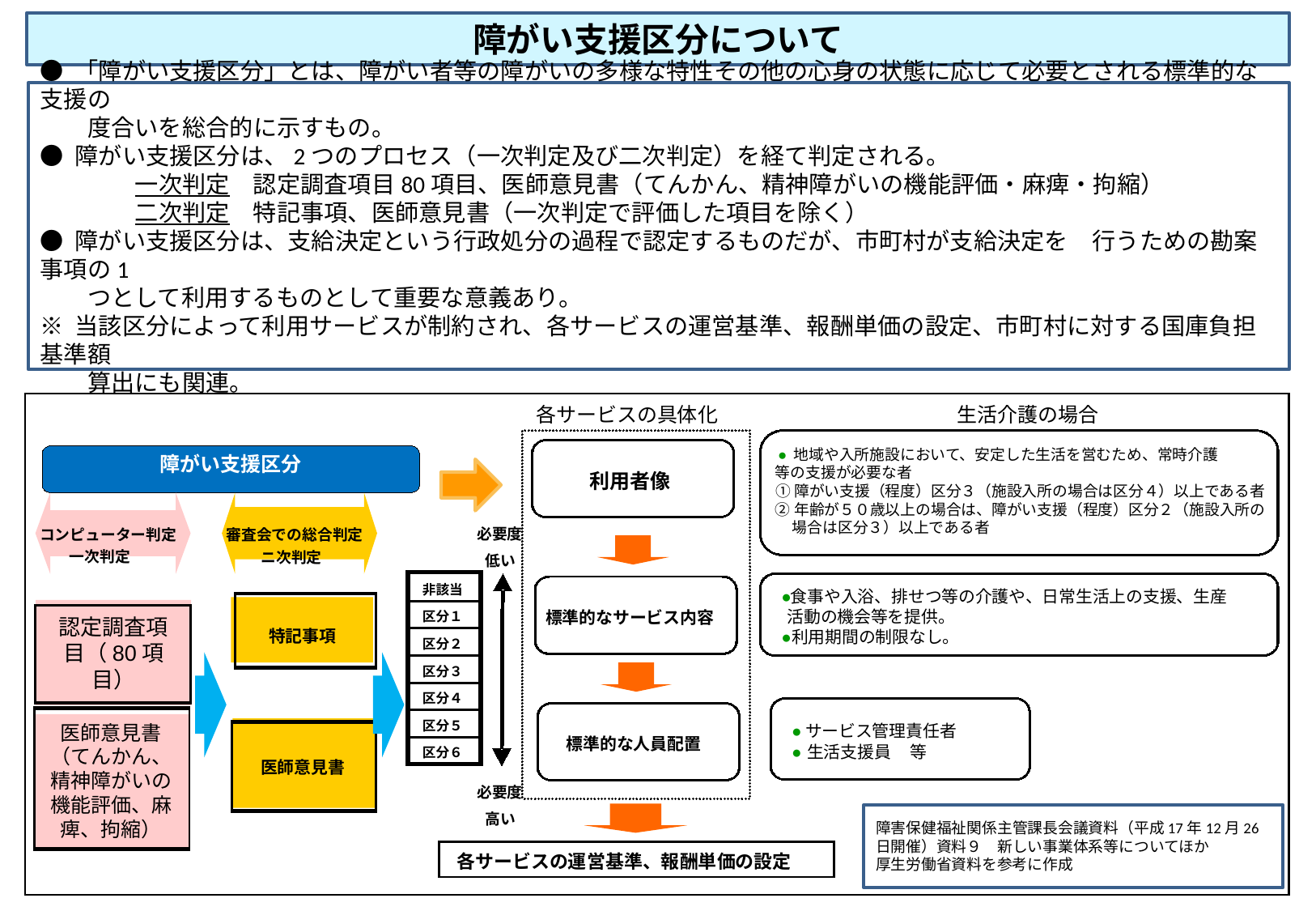

障がい支援区分について
● 「障がい支援区分」とは、障がい者等の障がいの多様な特性その他の心身の状態に応じて必要とされる標準的な支援の
　　度合いを総合的に示すもの。
● 障がい支援区分は、2つのプロセス（一次判定及び二次判定）を経て判定される。
　　　　一次判定　認定調査項目80項目、医師意見書（てんかん、精神障がいの機能評価・麻痺・拘縮）
　　　　二次判定　特記事項、医師意見書（一次判定で評価した項目を除く）
● 障がい支援区分は、支給決定という行政処分の過程で認定するものだが、市町村が支給決定を　行うための勘案事項の1
　　つとして利用するものとして重要な意義あり。
※ 当該区分によって利用サービスが制約され、各サービスの運営基準、報酬単価の設定、市町村に対する国庫負担基準額
　　算出にも関連。

各サービスの具体化
生活介護の場合

●
地域や入所施設において、安定した生活を営むため、常時介護
障がい支援区分

等の支援が必要な者
利用者像
①障がい支援（程度）区分３（施設入所の場合は区分４）以上である者

②年齢が５０歳以上の場合は、障がい支援（程度）区分２（施設入所の
場合は区分３）以上である者
必要度
コンピューター判定
審査会での総合判定

一次判定
ニ次判定
低い

非該当
●
食事や入浴、排せつ等の介護や、日常生活上の支援、生産

活動の機会等を提供。
標準的なサービス内容
区分１
特記事項
●
利用期間の制限なし。

区分２

区分３

区分４

医師意見書
（てんかん、精神障がいの機能評価、麻痺、拘縮）
区分５

●
サービス管理責任者
標準的な人員配置

●
生活支援員
等
区分６
医師意見書

必要度

高い

各サービスの運営基準、報酬単価の設定

認定調査項目（80項目）

障害保健福祉関係主管課長会議資料（平成17年12月26日開催）資料９　新しい事業体系等についてほか
厚生労働省資料を参考に作成